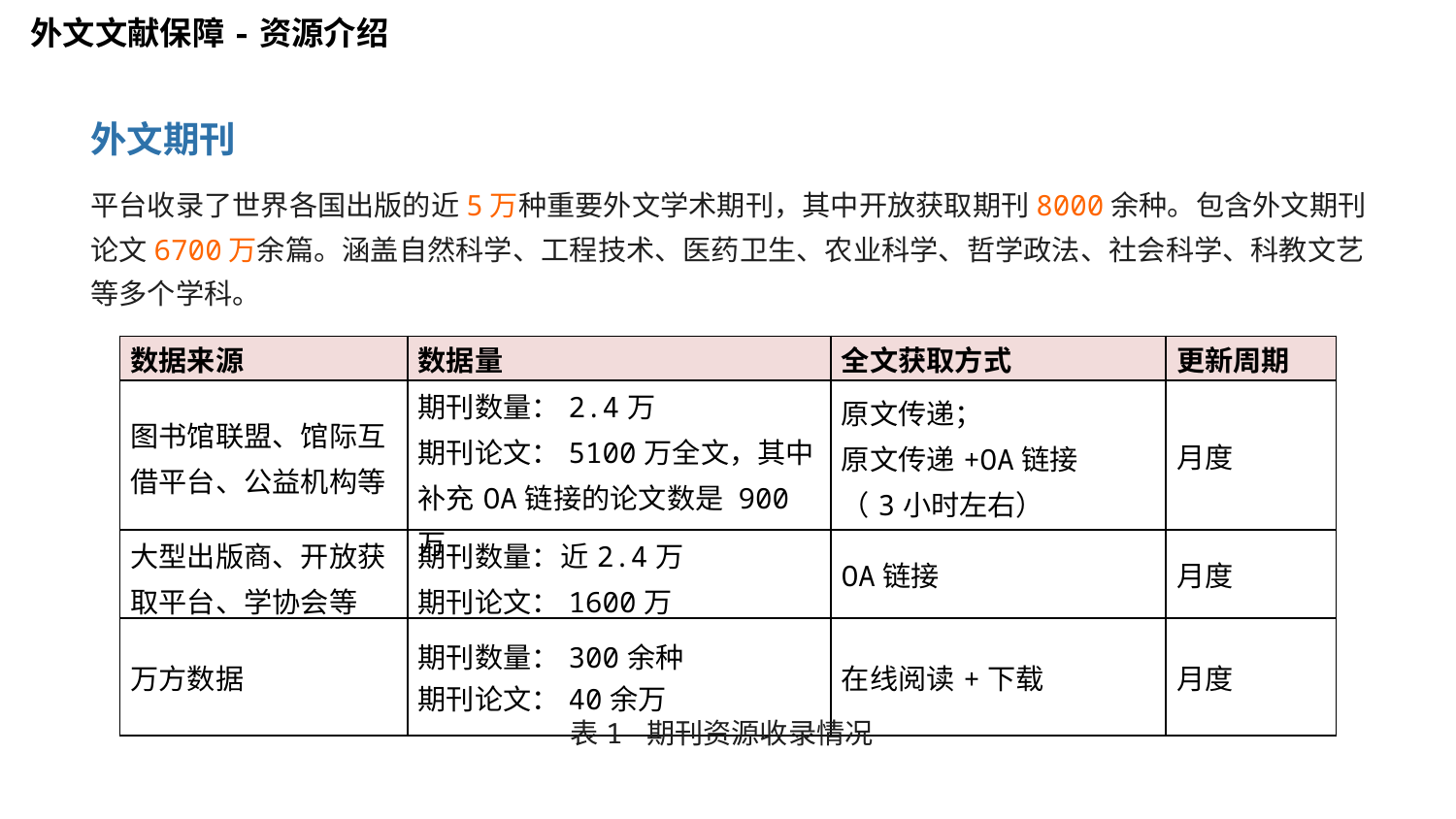

外文文献保障-资源介绍
外文期刊
平台收录了世界各国出版的近5万种重要外文学术期刊，其中开放获取期刊8000余种。包含外文期刊论文6700万余篇。涵盖自然科学、工程技术、医药卫生、农业科学、哲学政法、社会科学、科教文艺等多个学科。
| 数据来源 | 数据量 | 全文获取方式 | 更新周期 |
| --- | --- | --- | --- |
| 图书馆联盟、馆际互借平台、公益机构等 | 期刊数量：2.4万 期刊论文：5100万全文，其中补充OA链接的论文数是 900万 | 原文传递； 原文传递+OA链接 （3小时左右） | 月度 |
| 大型出版商、开放获取平台、学协会等 | 期刊数量：近2.4万 期刊论文：1600万 | OA链接 | 月度 |
| 万方数据 | 期刊数量：300余种 期刊论文：40余万 | 在线阅读+下载 | 月度 |
表1 期刊资源收录情况